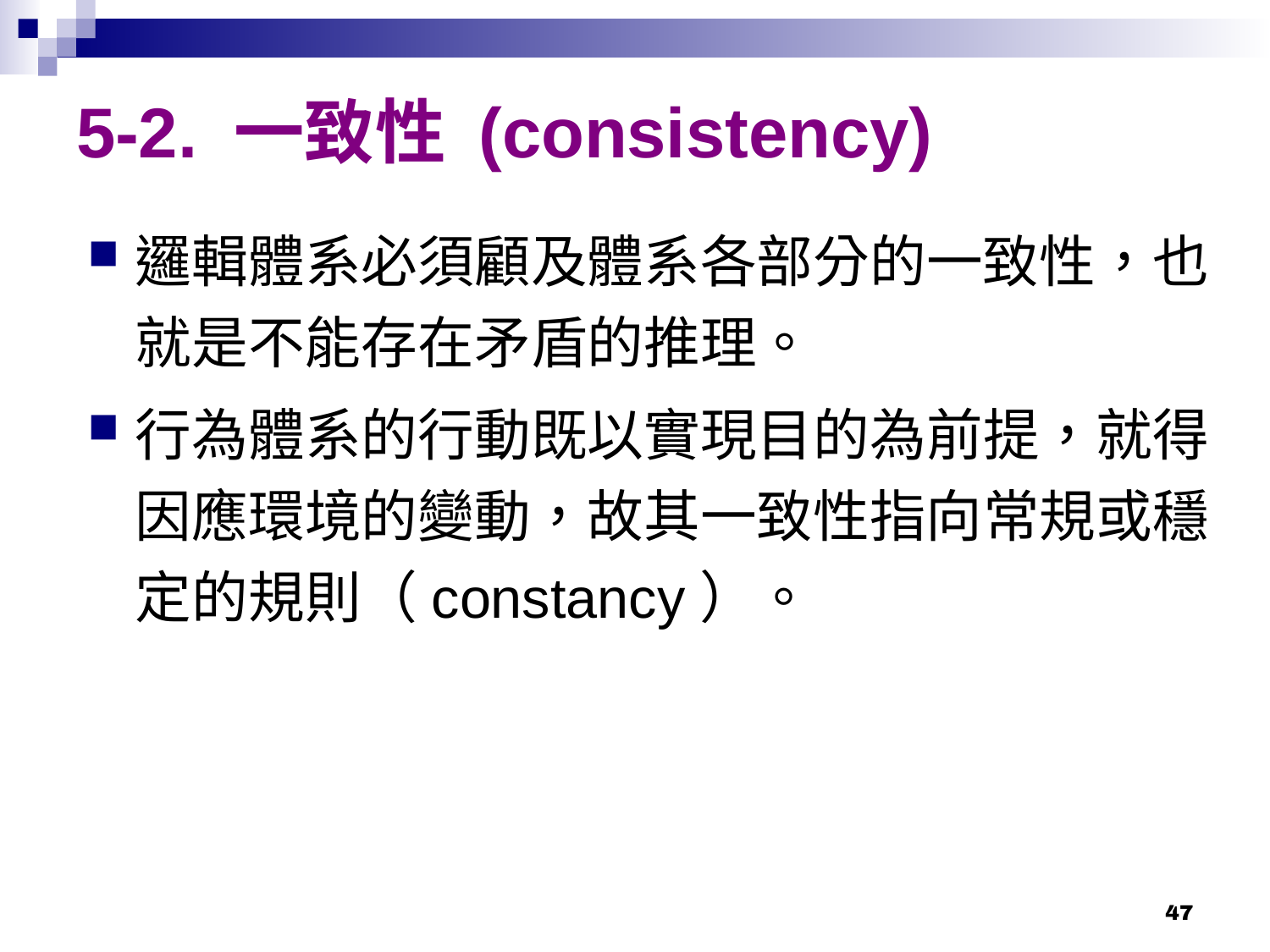

# 5-2. 一致性 (consistency)
邏輯體系必須顧及體系各部分的一致性，也就是不能存在矛盾的推理。
行為體系的行動既以實現目的為前提，就得因應環境的變動，故其一致性指向常規或穩定的規則（constancy）。
47